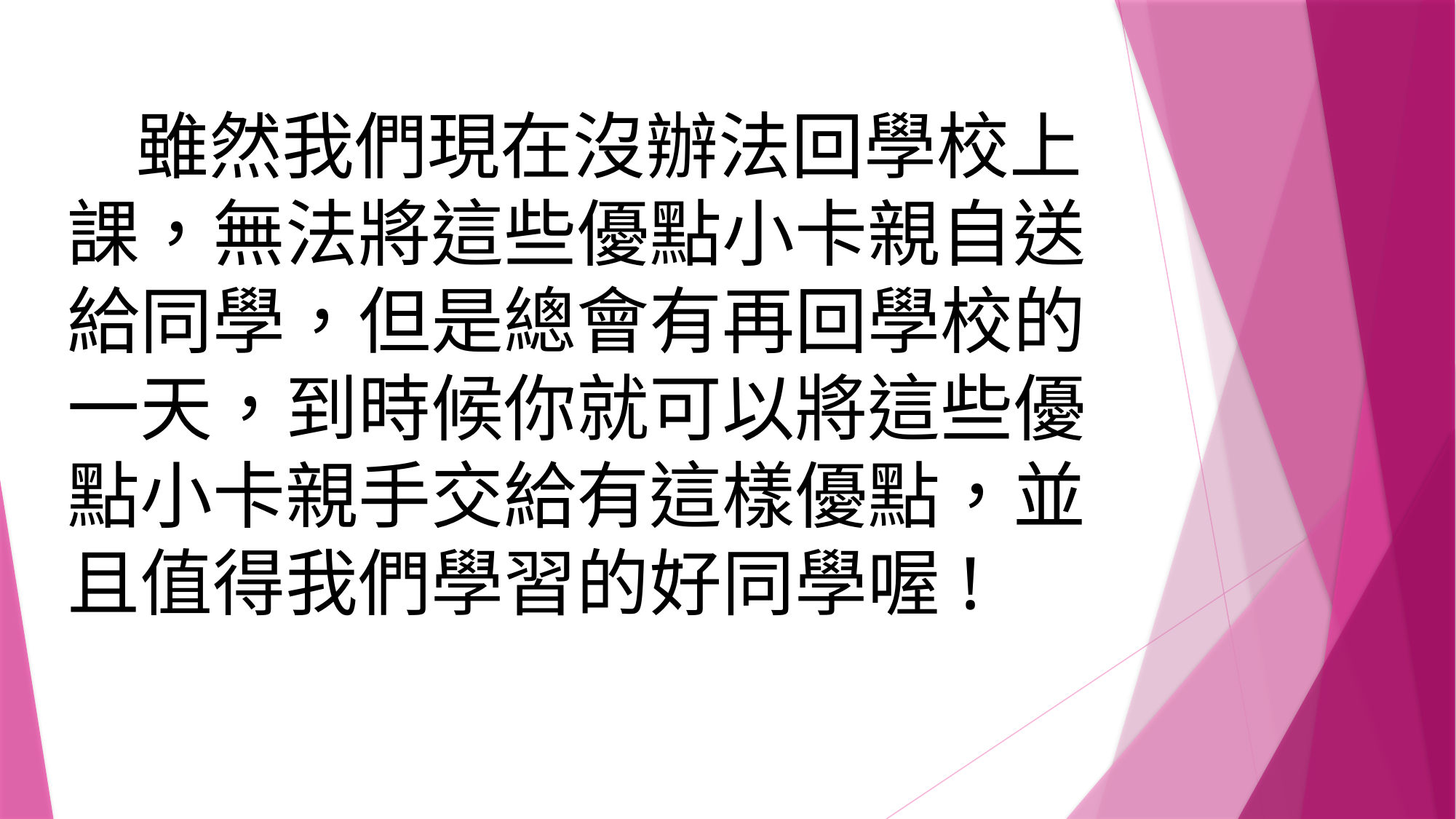

雖然我們現在沒辦法回學校上課，無法將這些優點小卡親自送給同學，但是總會有再回學校的一天，到時候你就可以將這些優點小卡親手交給有這樣優點，並且值得我們學習的好同學喔!